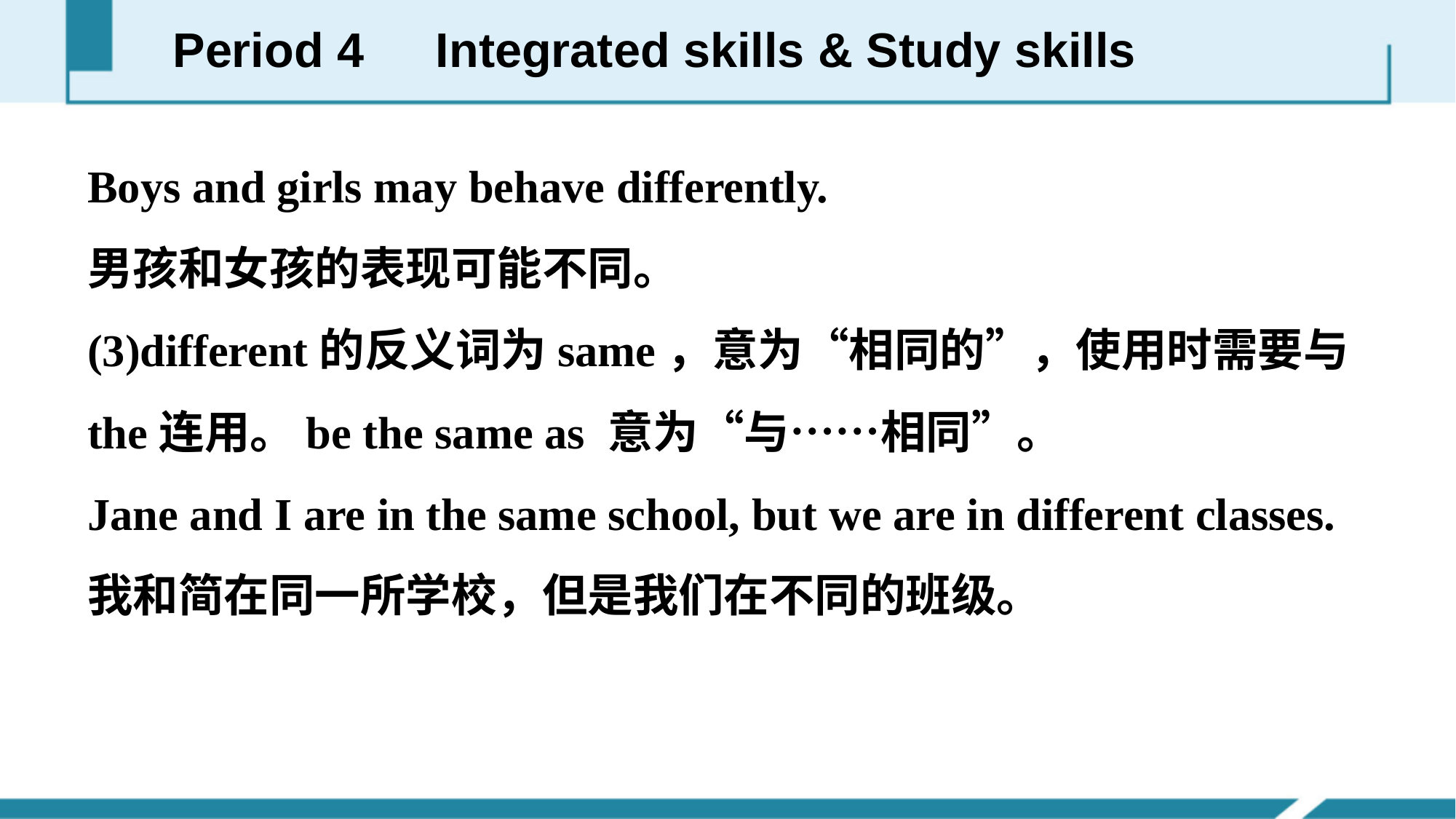

Period 4　Integrated skills & Study skills
Boys and girls may behave differently.
男孩和女孩的表现可能不同。
(3)different的反义词为same，意为“相同的”，使用时需要与the连用。be the same as 意为“与……相同”。
Jane and I are in the same school, but we are in different classes.
我和简在同一所学校，但是我们在不同的班级。